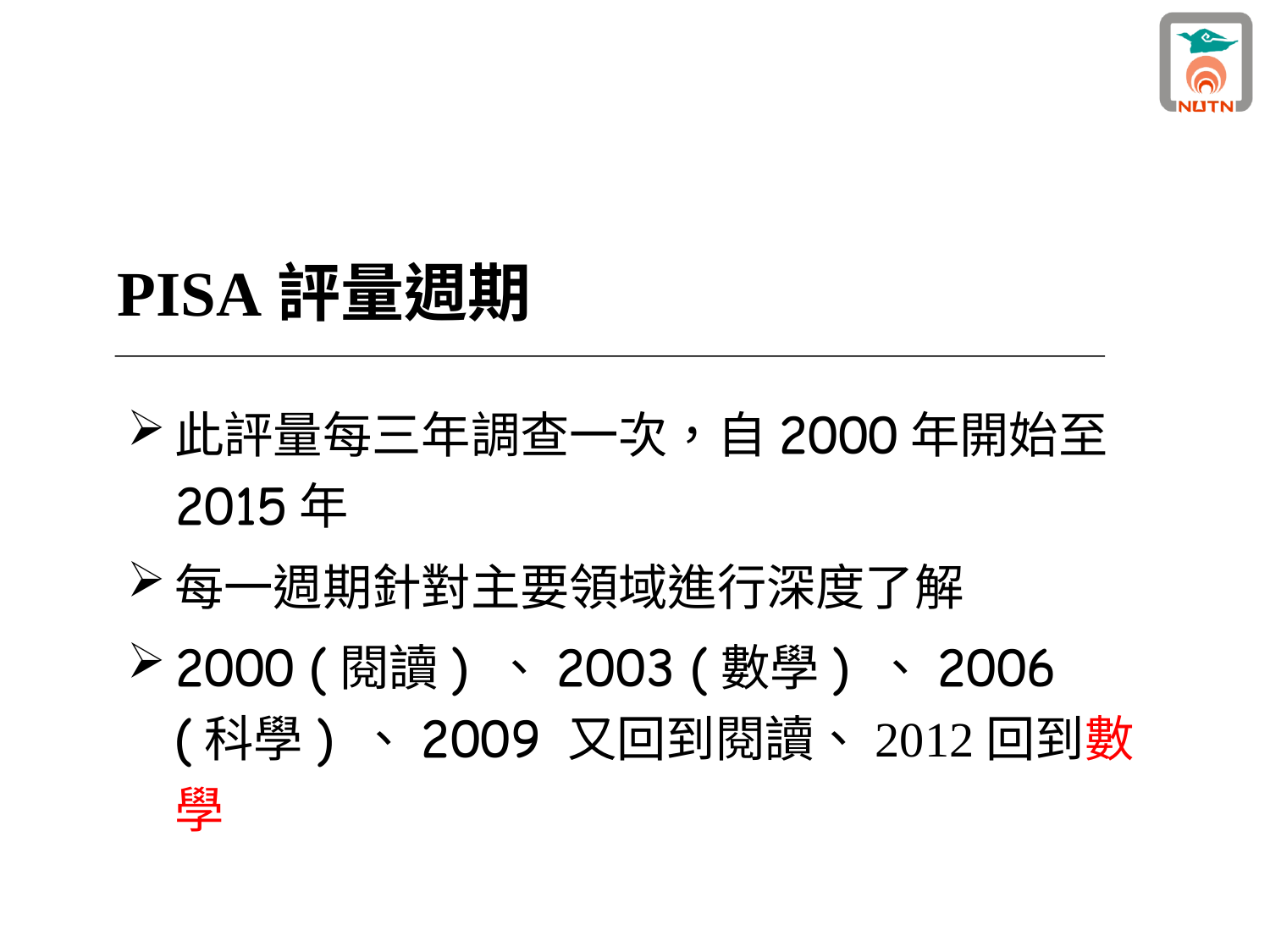

PISA評量週期

此評量每三年調查一次，自2000年開始至2015年
每一週期針對主要領域進行深度了解
2000 (閱讀) 、2003 (數學) 、2006 (科學) 、2009 又回到閱讀、2012回到數學